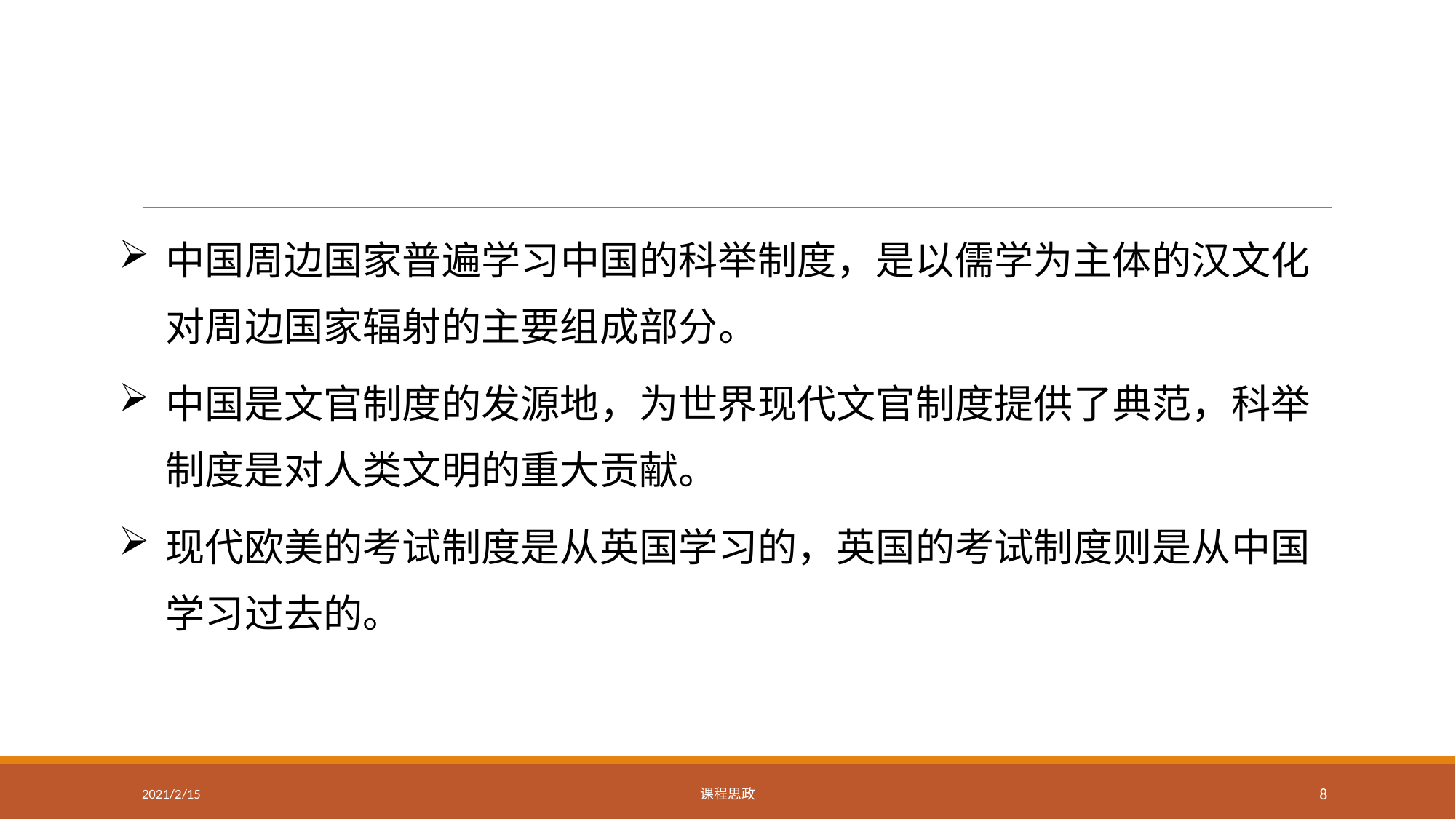

中国周边国家普遍学习中国的科举制度，是以儒学为主体的汉文化对周边国家辐射的主要组成部分。
中国是文官制度的发源地，为世界现代文官制度提供了典范，科举制度是对人类文明的重大贡献。
现代欧美的考试制度是从英国学习的，英国的考试制度则是从中国学习过去的。

2021/2/15
课程思政
8